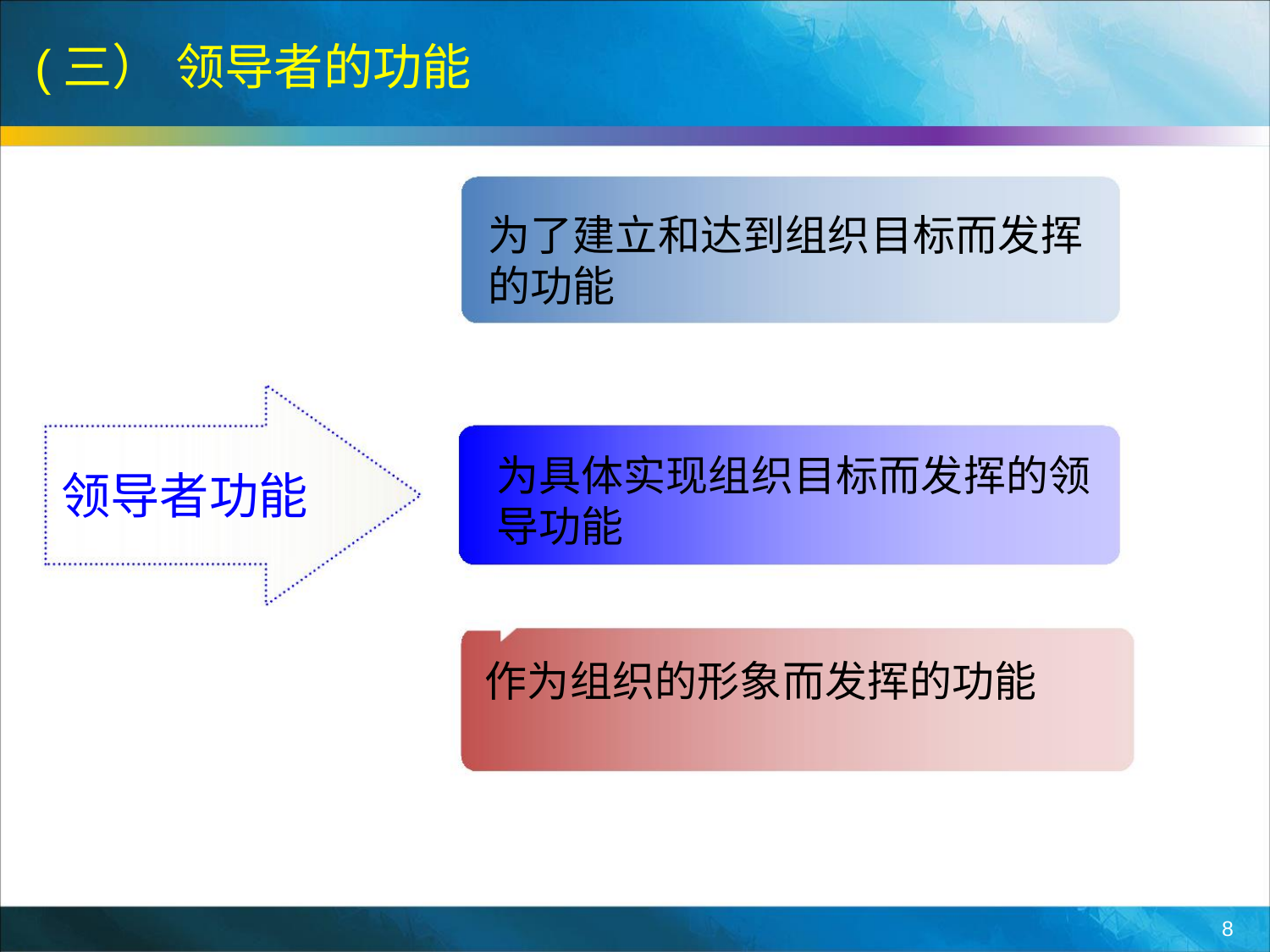

(三） 领导者的功能
为了建立和达到组织目标而发挥
的功能
为具体实现组织目标而发挥的领
导功能
领导者功能
作为组织的形象而发挥的功能
8